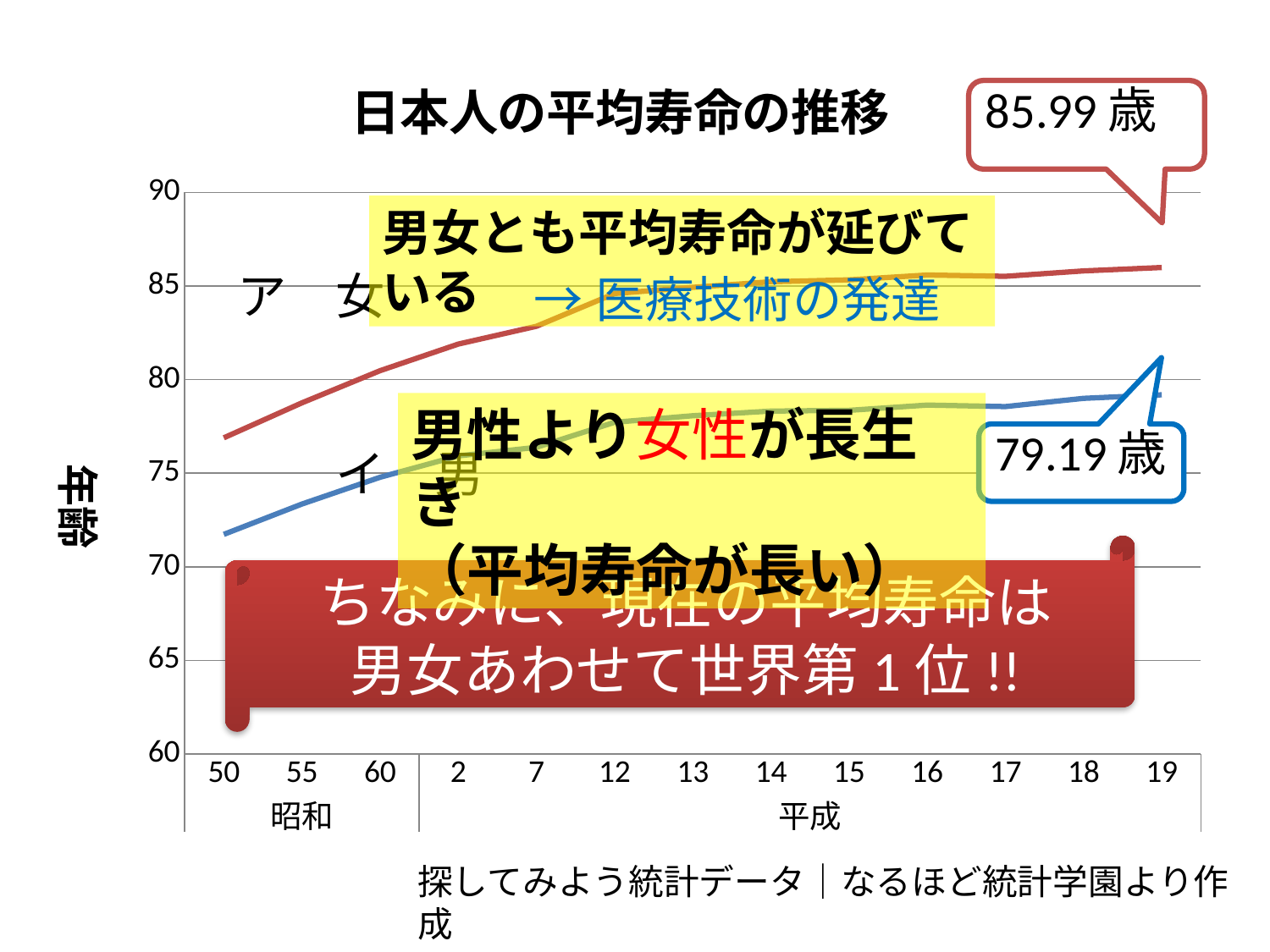

### Chart: 日本人の平均寿命の推移

| Category | 男  | 女  |
|---|---|---|
| 50 | 71.73 | 76.89 |
| 55 | 73.35 | 78.76 |
| 60 | 74.78 | 80.48 |
| 2 | 75.92 | 81.9 |
| 7 | 76.38 | 82.85 |
| 12 | 77.72 | 84.6 |
| 13 | 78.07 | 84.93 |
| 14 | 78.32 | 85.23 |
| 15 | 78.36 | 85.33 |
| 16 | 78.64 | 85.59 |
| 17 | 78.56 | 85.52 |
| 18 | 79.0 | 85.81 |
| 19 | 79.19 | 85.99 |
男女とも平均寿命が延びている
ア　女

　　イ　男
→医療技術の発達
男性より女性が長生き
（平均寿命が長い）
ちなみに、現在の平均寿命は
男女あわせて世界第1位!!
探してみよう統計データ｜なるほど統計学園より作成
http://www.stat.go.jp/naruhodo/c1data/02_20_stt.htm